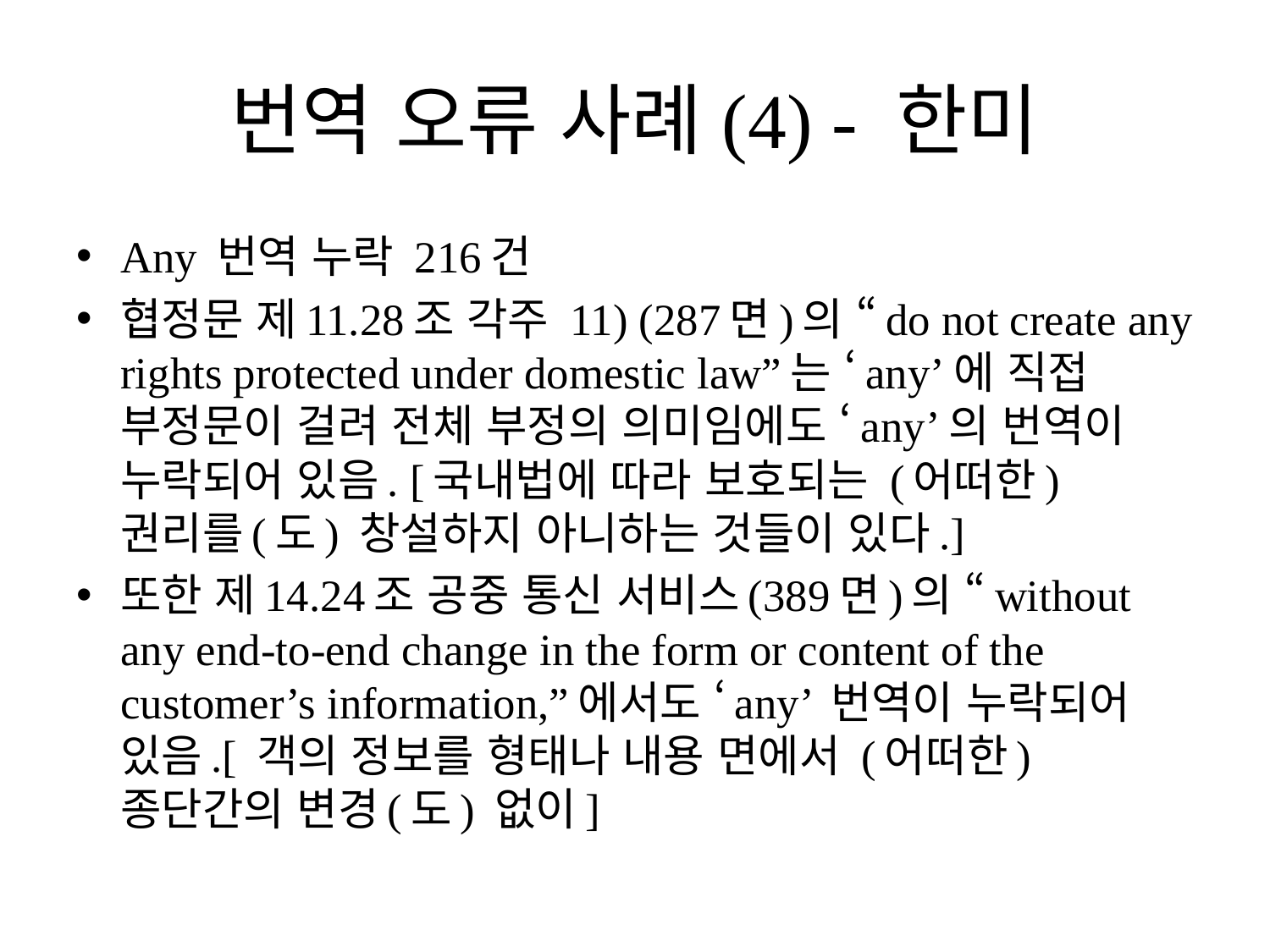

# 번역 오류 사례(4) - 한미
Any 번역 누락 216건
협정문 제11.28조 각주 11) (287면)의 “do not create any rights protected under domestic law”는 ‘any’에 직접 부정문이 걸려 전체 부정의 의미임에도 ‘any’의 번역이 누락되어 있음. [국내법에 따라 보호되는 (어떠한) 권리를(도) 창설하지 아니하는 것들이 있다.]
또한 제14.24조 공중 통신 서비스(389면)의 “without any end-to-end change in the form or content of the customer’s information,”에서도 ‘any’ 번역이 누락되어 있음.[ 객의 정보를 형태나 내용 면에서 (어떠한) 종단간의 변경(도) 없이]